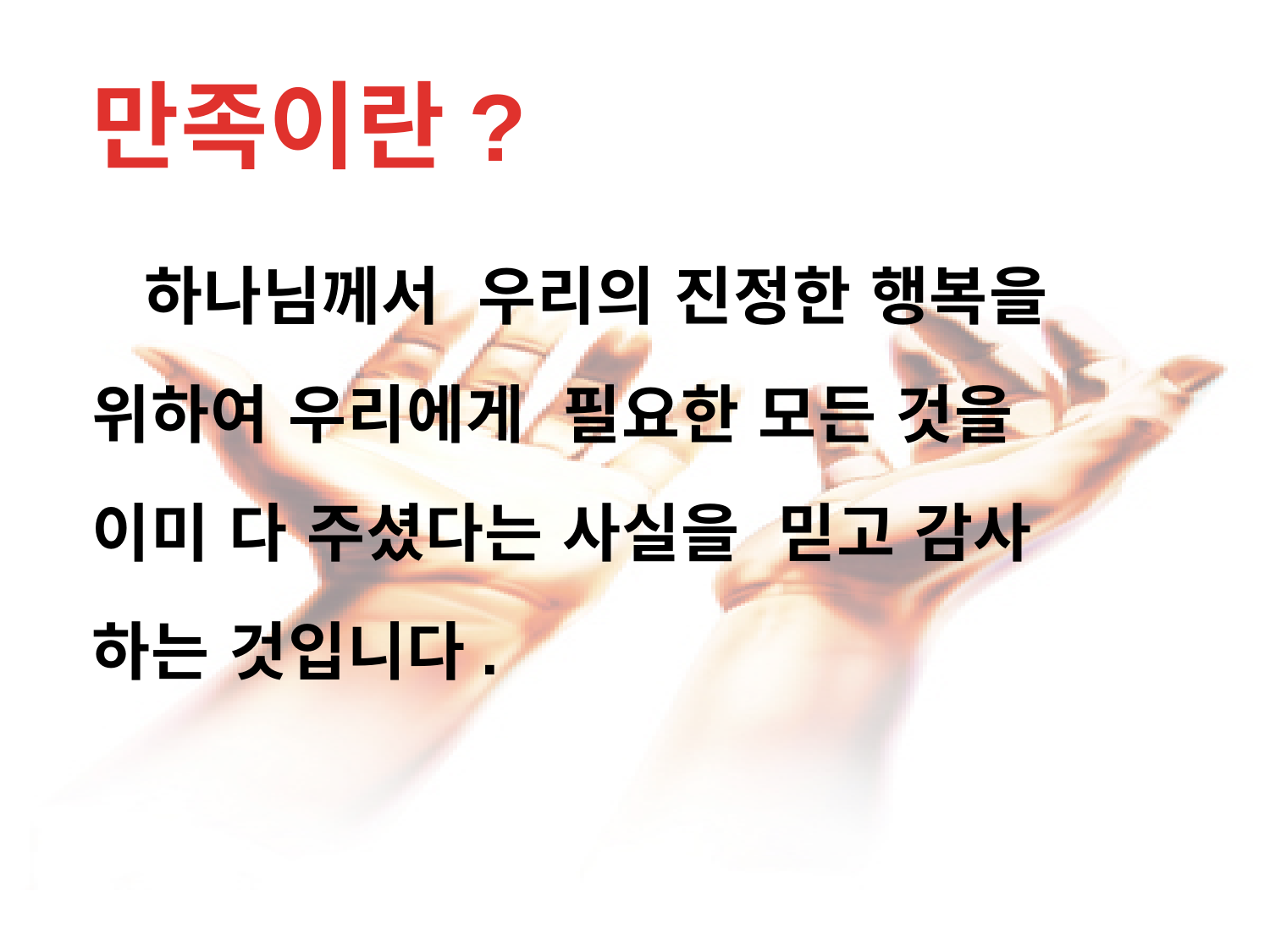

만족이란?

  하나님께서  우리의 진정한 행복을

위하여 우리에게  필요한 모든 것을

이미 다 주셨다는 사실을  믿고 감사

하는 것입니다.